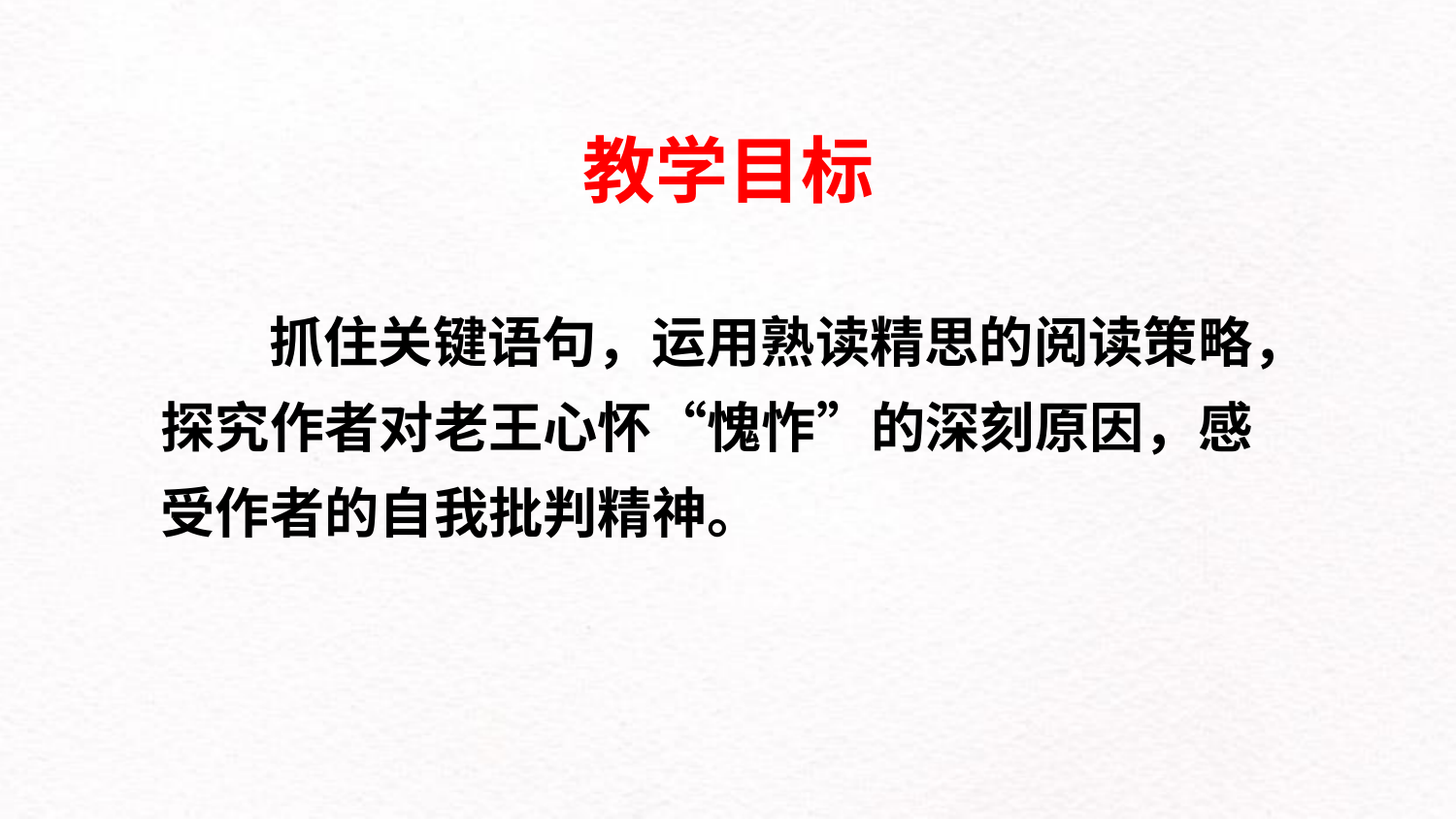

# 教学目标
           抓住关键语句，运用熟读精思的阅读策略，探究作者对老王心怀“愧怍”的深刻原因，感受作者的自我批判精神。